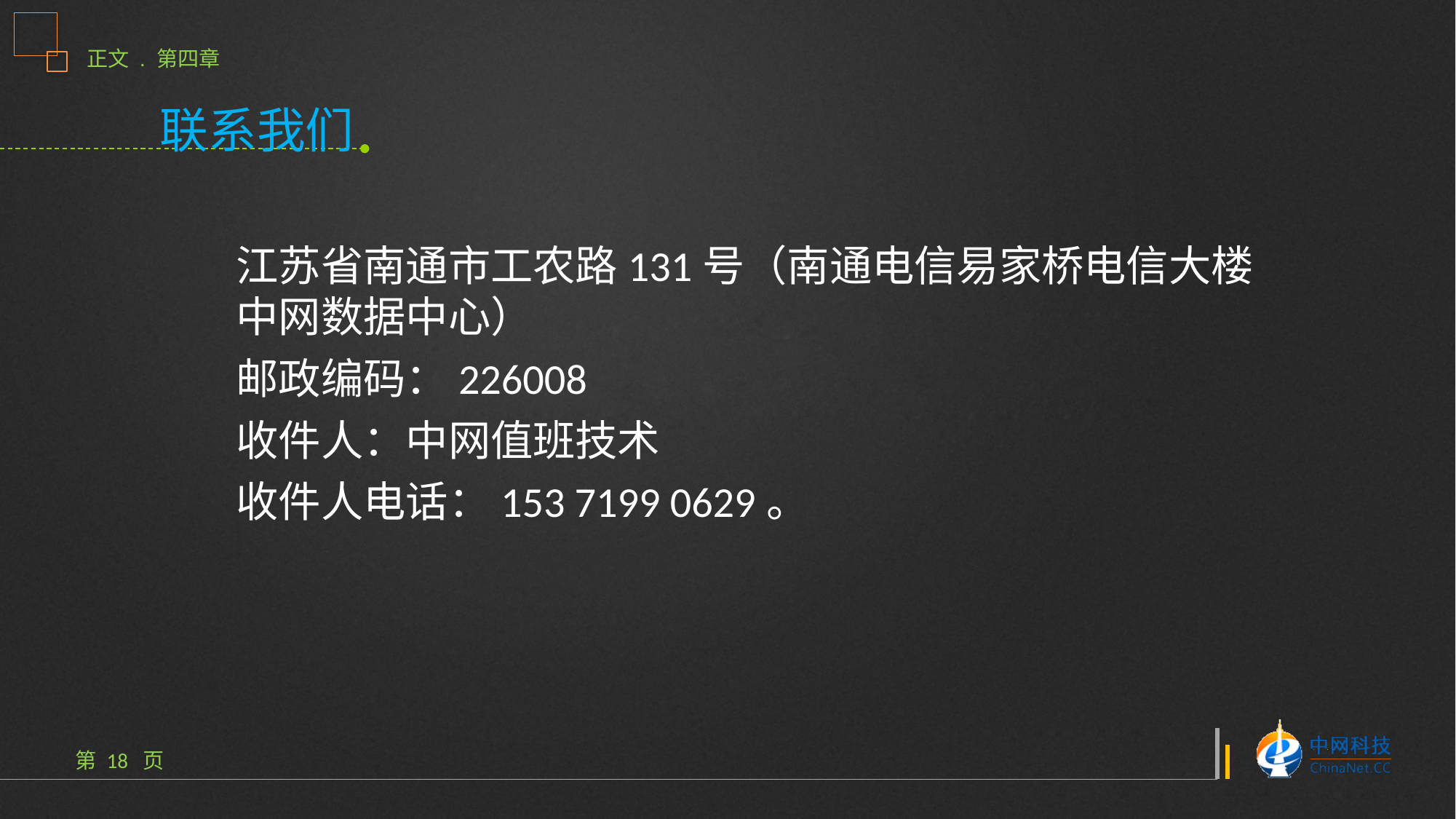

联系我们
江苏省南通市工农路131号（南通电信易家桥电信大楼中网数据中心）
邮政编码：226008
收件人：中网值班技术
收件人电话：153 7199 0629。